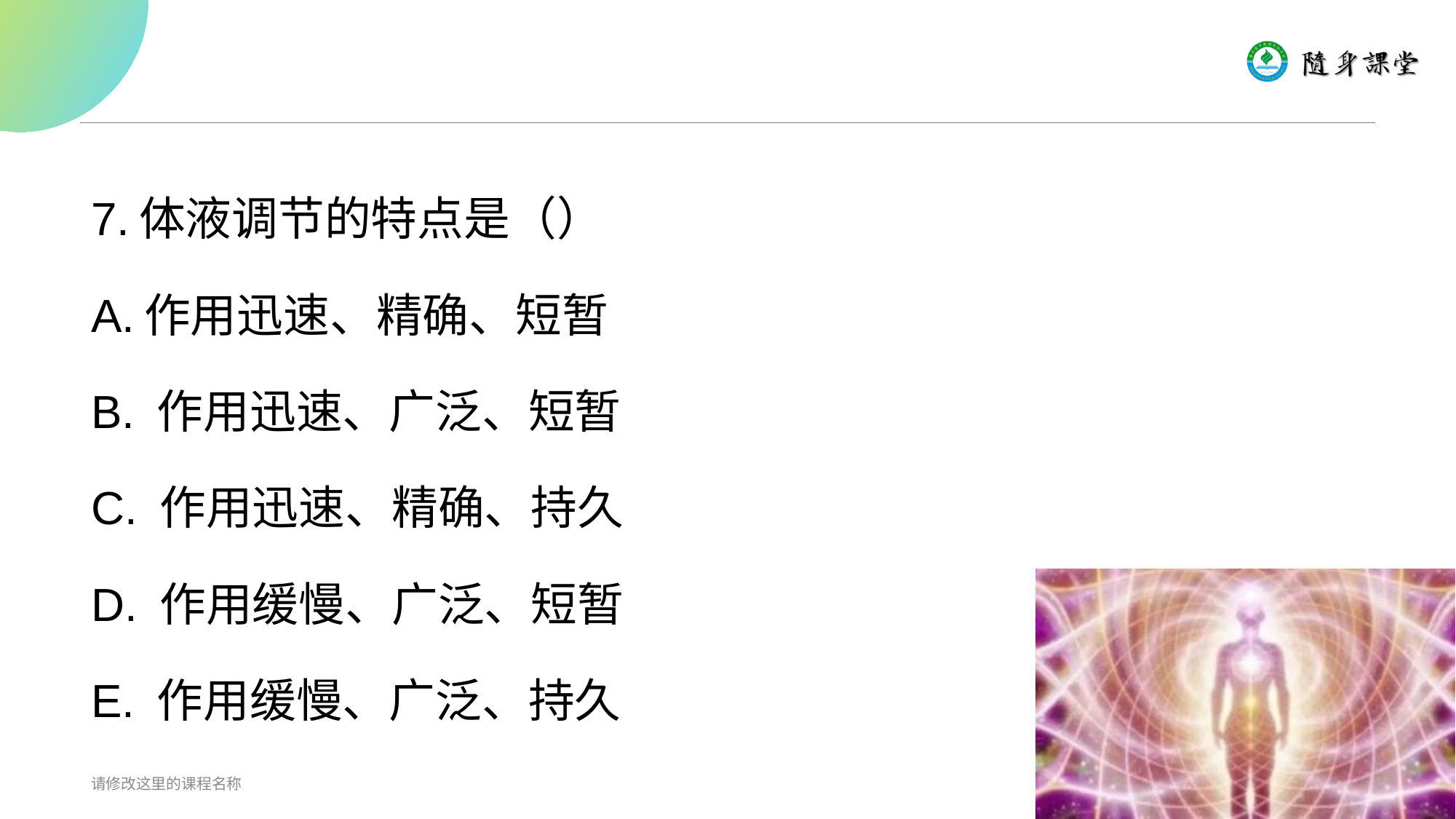

#
7.体液调节的特点是（）
A.作用迅速、精确、短暂
B. 作用迅速、广泛、短暂
C. 作用迅速、精确、持久
D. 作用缓慢、广泛、短暂
E. 作用缓慢、广泛、持久
请修改这里的课程名称
47